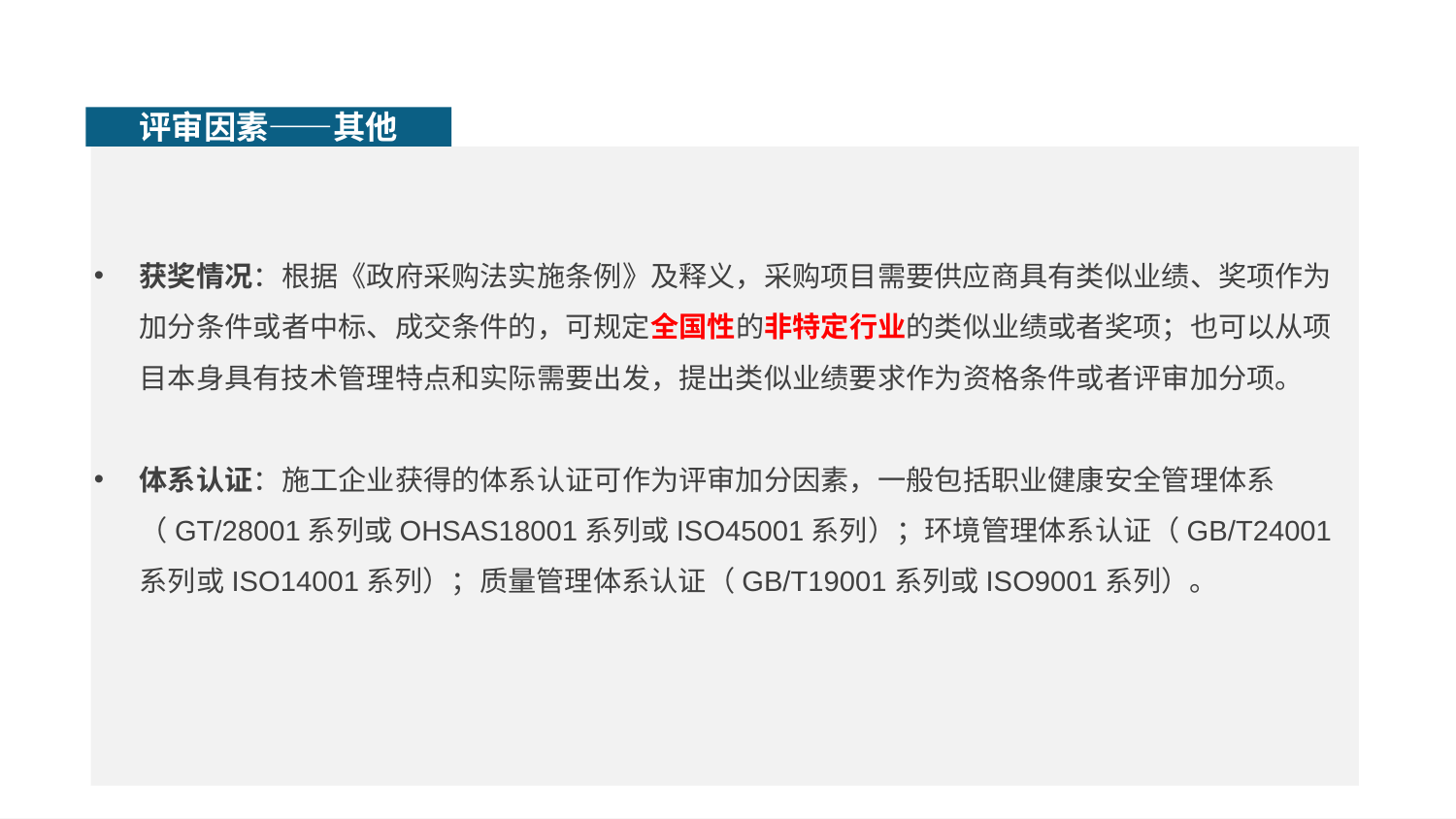

评审因素——其他

获奖情况：根据《政府采购法实施条例》及释义，采购项目需要供应商具有类似业绩、奖项作为加分条件或者中标、成交条件的，可规定全国性的非特定行业的类似业绩或者奖项；也可以从项目本身具有技术管理特点和实际需要出发，提出类似业绩要求作为资格条件或者评审加分项。

体系认证：施工企业获得的体系认证可作为评审加分因素，一般包括职业健康安全管理体系（GT/28001系列或OHSAS18001系列或ISO45001系列）；环境管理体系认证（GB/T24001系列或ISO14001系列）；质量管理体系认证（GB/T19001系列或ISO9001系列）。